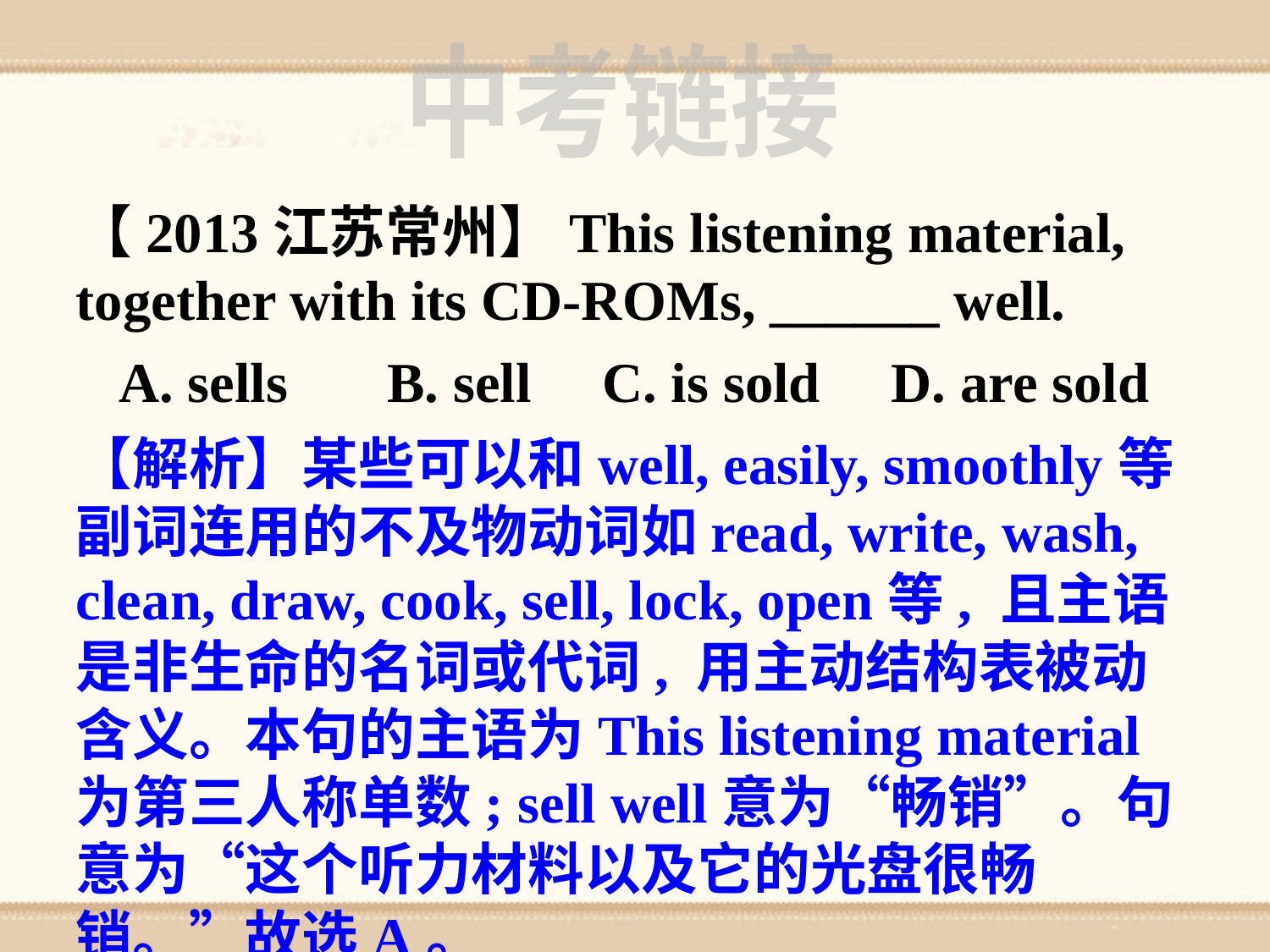

中考链接
【2013江苏常州】This listening material, together with its CD-ROMs, ______ well.
   A. sells       B. sell     C. is sold     D. are sold
【解析】某些可以和well, easily, smoothly等副词连用的不及物动词如read, write, wash, clean, draw, cook, sell, lock, open等, 且主语是非生命的名词或代词, 用主动结构表被动含义。本句的主语为This listening material为第三人称单数; sell well意为“畅销”。句意为“这个听力材料以及它的光盘很畅销。”故选A。